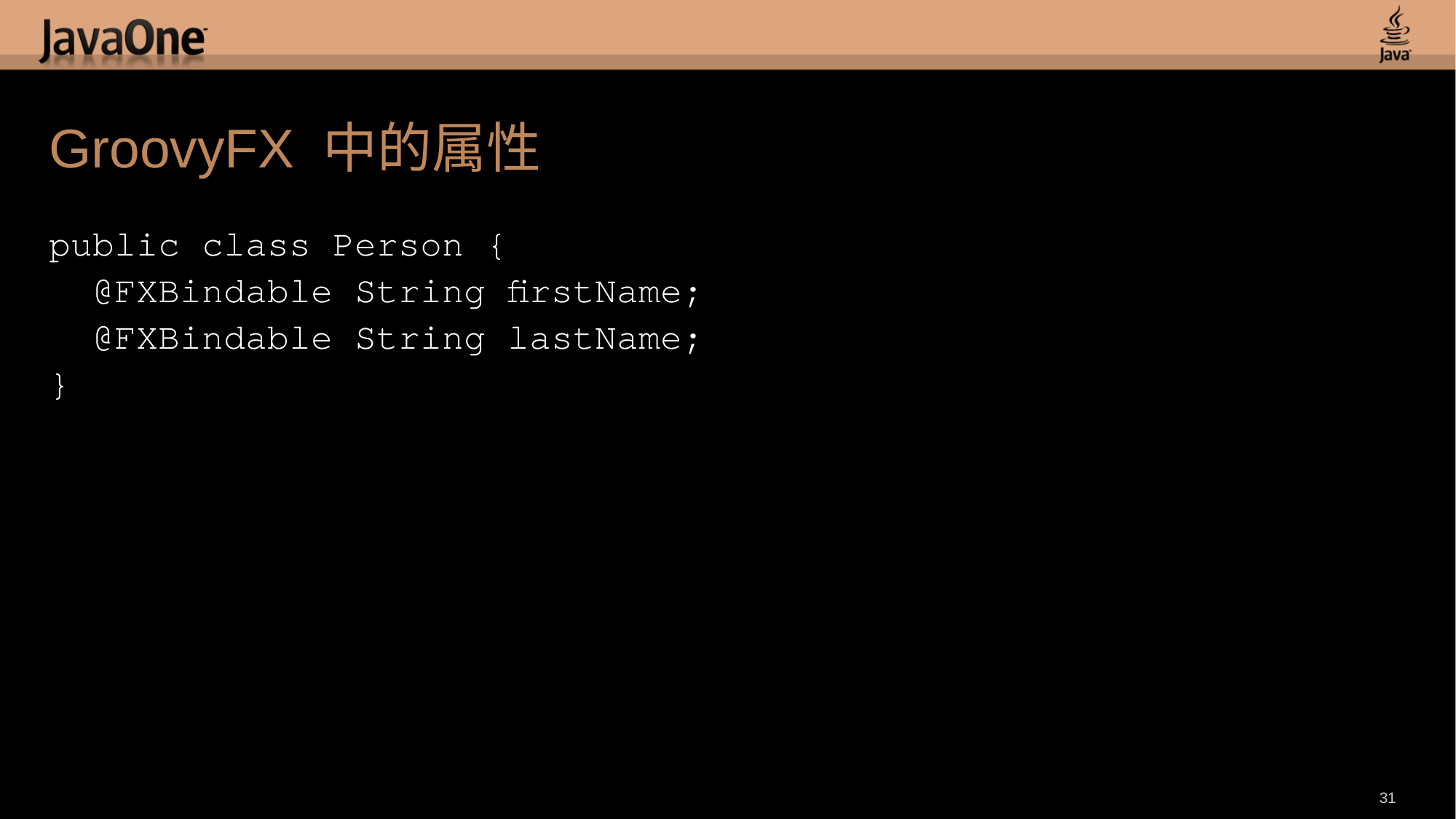

# GroovyFX 中的属性
public class Person {
  @FXBindable String firstName;
  @FXBindable String lastName;
}

31